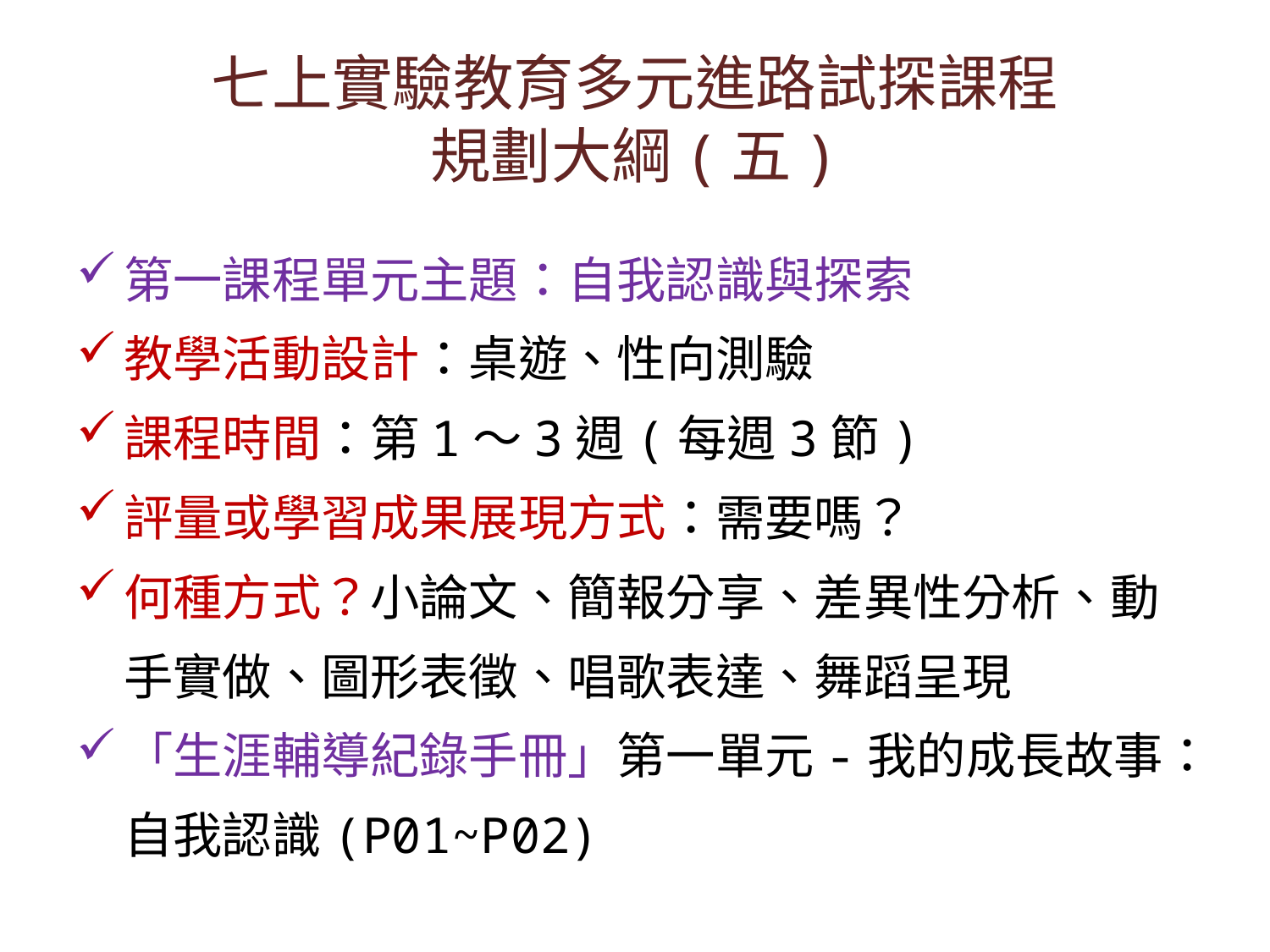

# 七上實驗教育多元進路試探課程 規劃大綱(五)
第一課程單元主題：自我認識與探索
教學活動設計：桌遊、性向測驗
課程時間：第1〜3週(每週3節)
評量或學習成果展現方式：需要嗎？
何種方式？小論文、簡報分享、差異性分析、動手實做、圖形表徵、唱歌表達、舞蹈呈現
「生涯輔導紀錄手冊」第一單元-我的成長故事：自我認識(P01~P02)